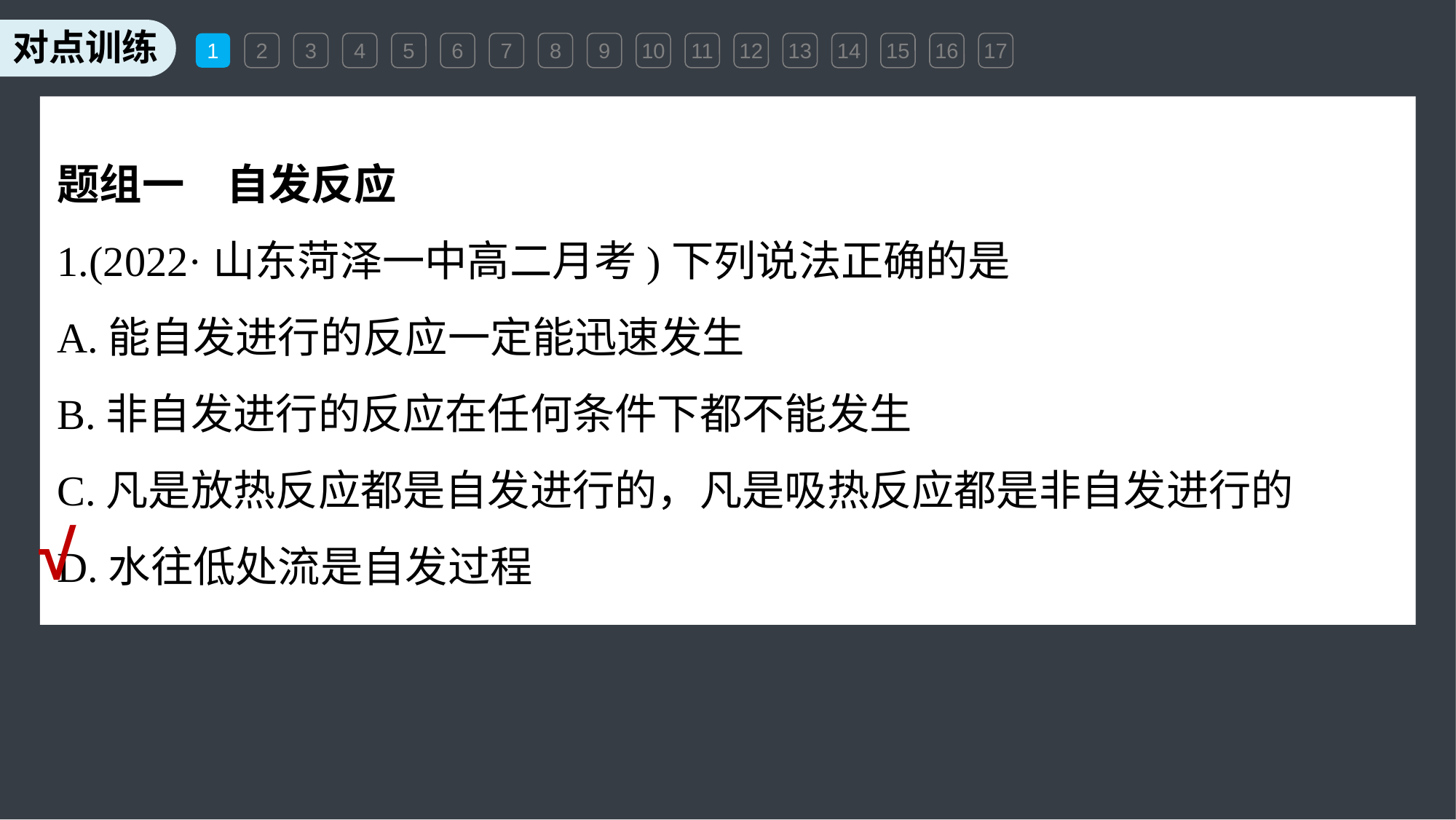

1
2
3
4
5
6
7
8
9
10
11
12
13
14
15
16
17
题组一　自发反应
1.(2022·山东菏泽一中高二月考)下列说法正确的是
A.能自发进行的反应一定能迅速发生
B.非自发进行的反应在任何条件下都不能发生
C.凡是放热反应都是自发进行的，凡是吸热反应都是非自发进行的
D.水往低处流是自发过程
√